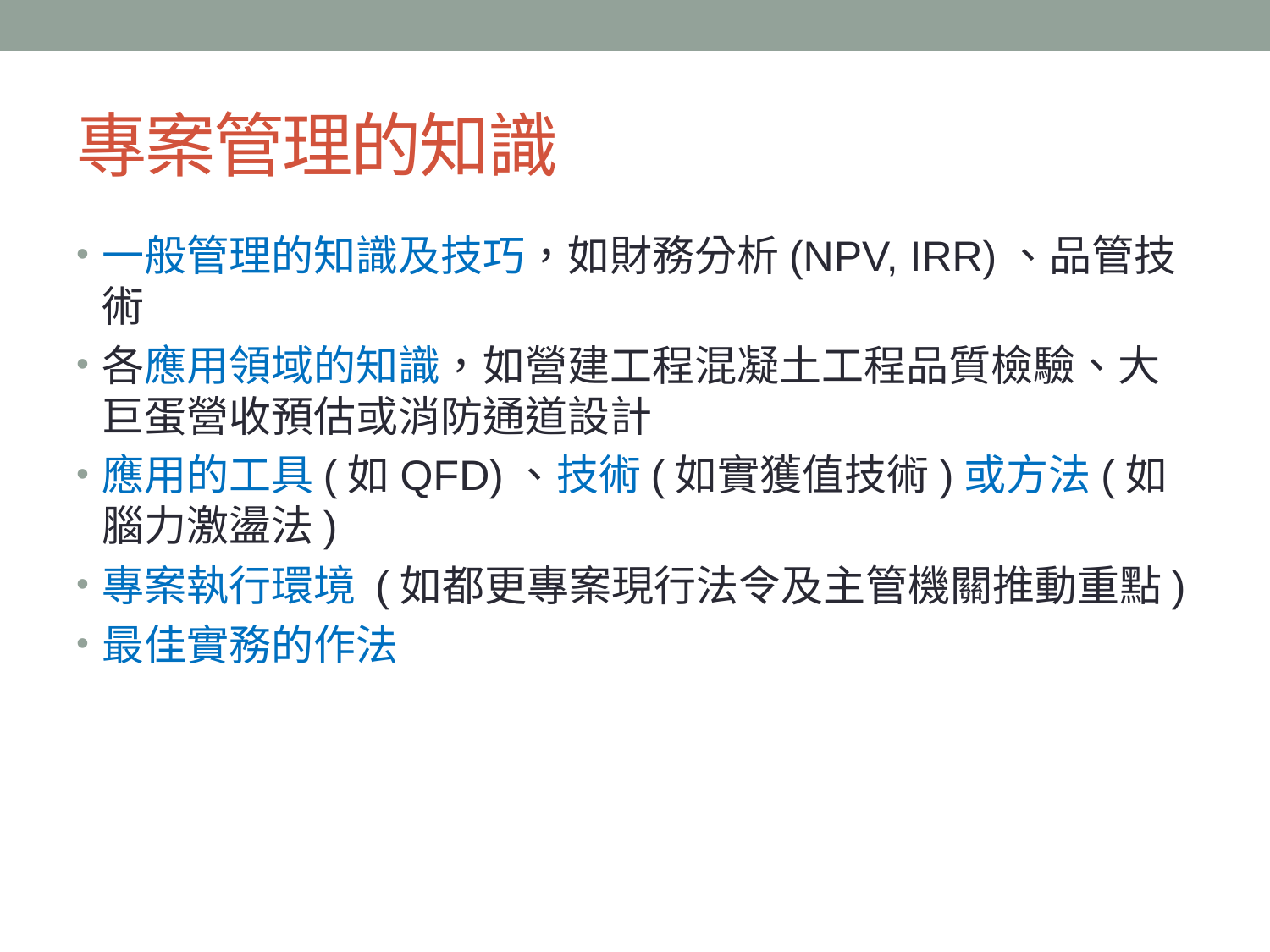

# 專案管理的知識
一般管理的知識及技巧，如財務分析(NPV, IRR)、品管技術
各應用領域的知識，如營建工程混凝土工程品質檢驗、大巨蛋營收預估或消防通道設計
應用的工具(如QFD)、技術(如實獲值技術)或方法(如腦力激盪法)
專案執行環境 (如都更專案現行法令及主管機關推動重點)
最佳實務的作法